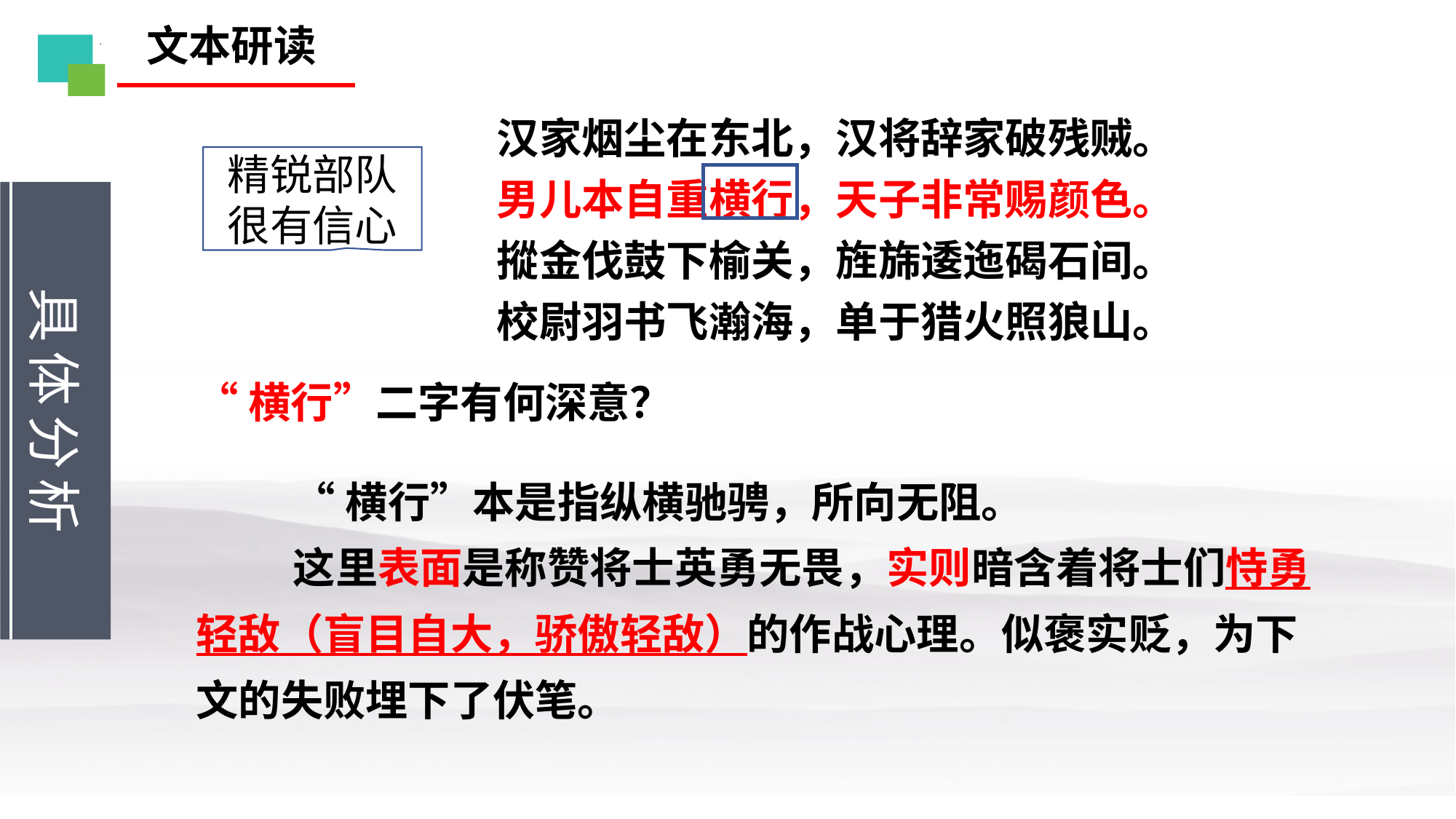

文本研读

汉家烟尘在东北，汉将辞家破残贼。
男儿本自重横行，天子非常赐颜色。
摐金伐鼓下榆关，旌旆逶迤碣石间。
校尉羽书飞瀚海，单于猎火照狼山。
精锐部队
很有信心

具体分析

“横行”二字有何深意？
“横行”本是指纵横驰骋，所向无阻。
这里表面是称赞将士英勇无畏，实则暗含着将士们恃勇轻敌（盲目自大，骄傲轻敌）的作战心理。似褒实贬，为下文的失败埋下了伏笔。